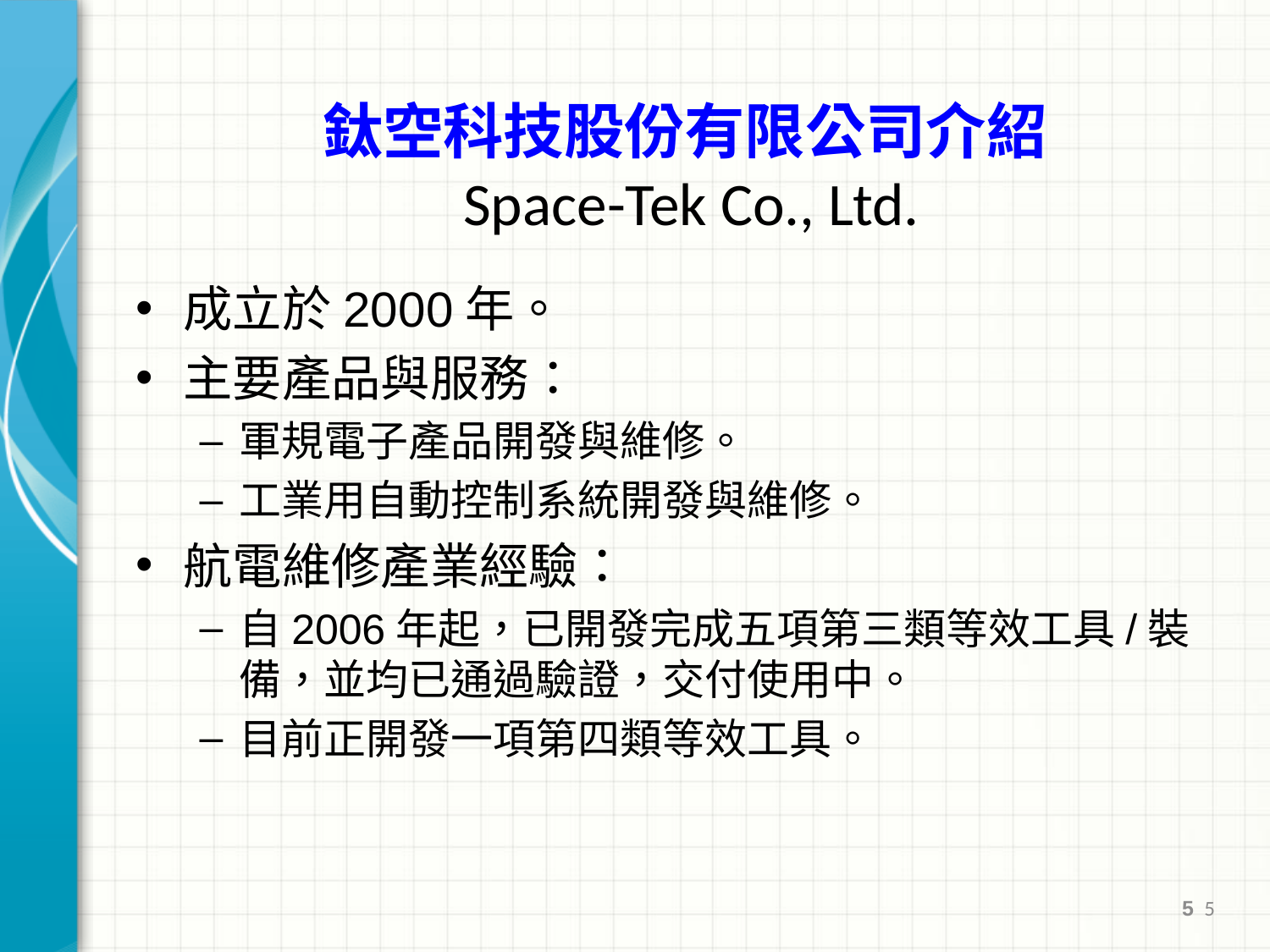

鈦空科技股份有限公司介紹
Space-Tek Co., Ltd.
成立於2000年。
主要產品與服務：
軍規電子產品開發與維修。
工業用自動控制系統開發與維修。
航電維修產業經驗：
自2006年起，已開發完成五項第三類等效工具/裝備，並均已通過驗證，交付使用中。
目前正開發一項第四類等效工具。
5
5